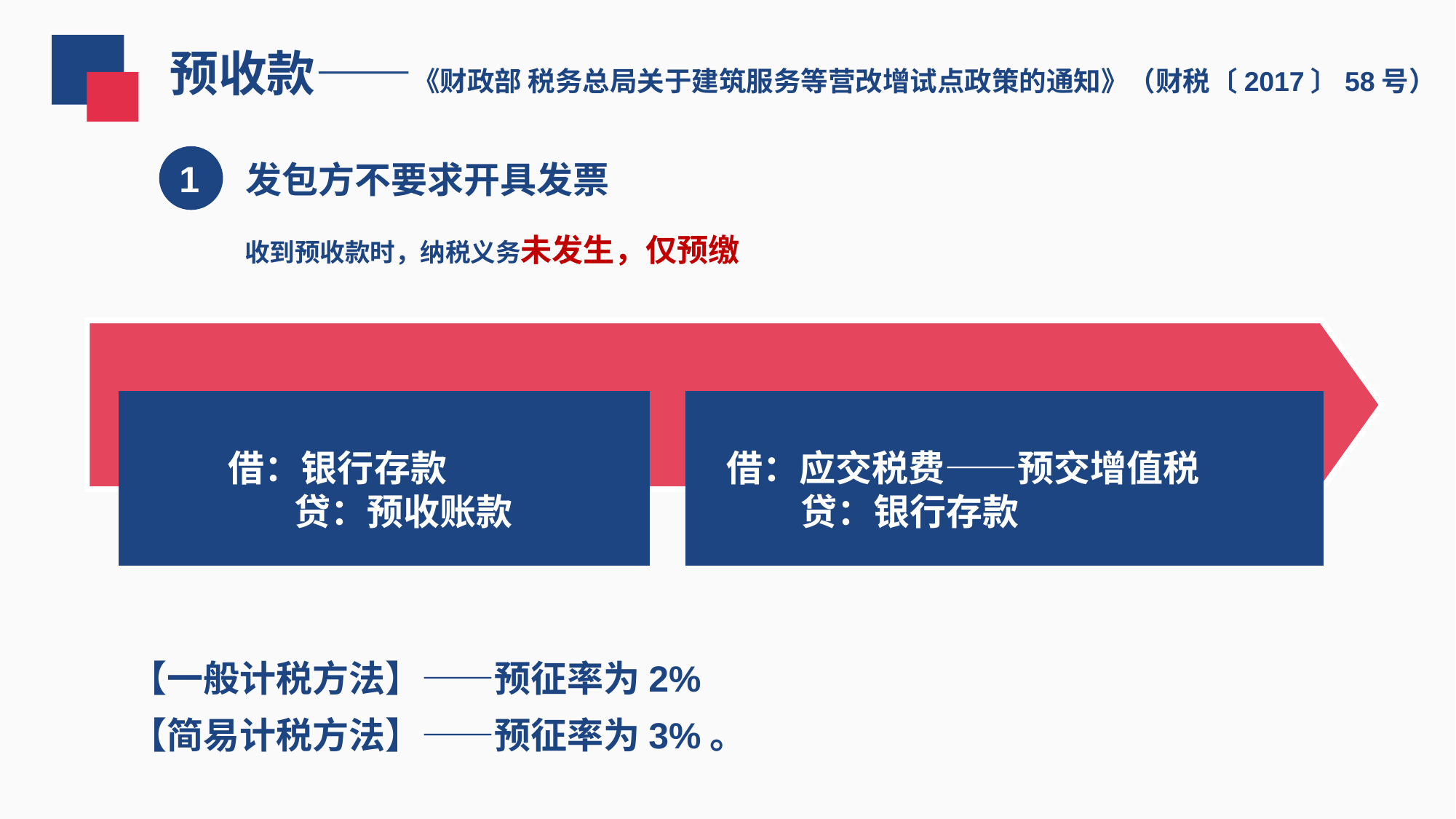

预收款——《财政部 税务总局关于建筑服务等营改增试点政策的通知》（财税〔2017〕58号）

1
发包方不要求开具发票
收到预收款时，纳税义务未发生，仅预缴

借：银行存款
       贷：预收账款
借：应交税费——预交增值税
        贷：银行存款
【一般计税方法】——预征率为2%
【简易计税方法】——预征率为3%。